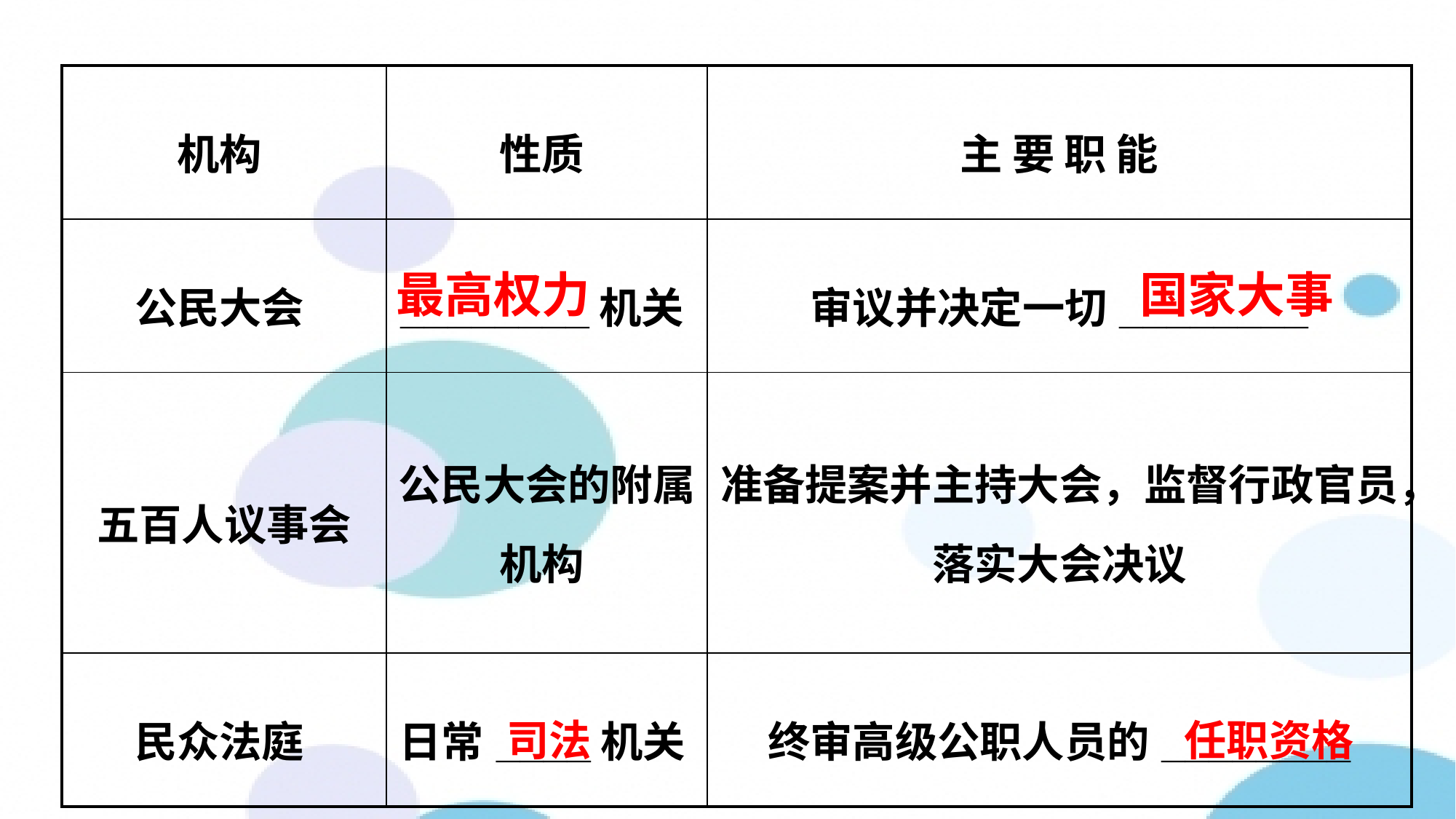

| 机构 | 性质 | 主 要 职 能 |
| --- | --- | --- |
| 公民大会 | \_\_\_\_\_\_\_\_机关 | 审议并决定一切\_\_\_\_\_\_\_\_ |
| 五百人议事会 | 公民大会的附属机构 | 准备提案并主持大会，监督行政官员，落实大会决议 |
| 民众法庭 | 日常\_\_\_\_机关 | 终审高级公职人员的\_\_\_\_\_\_\_\_ |
最高权力
国家大事
司法
任职资格